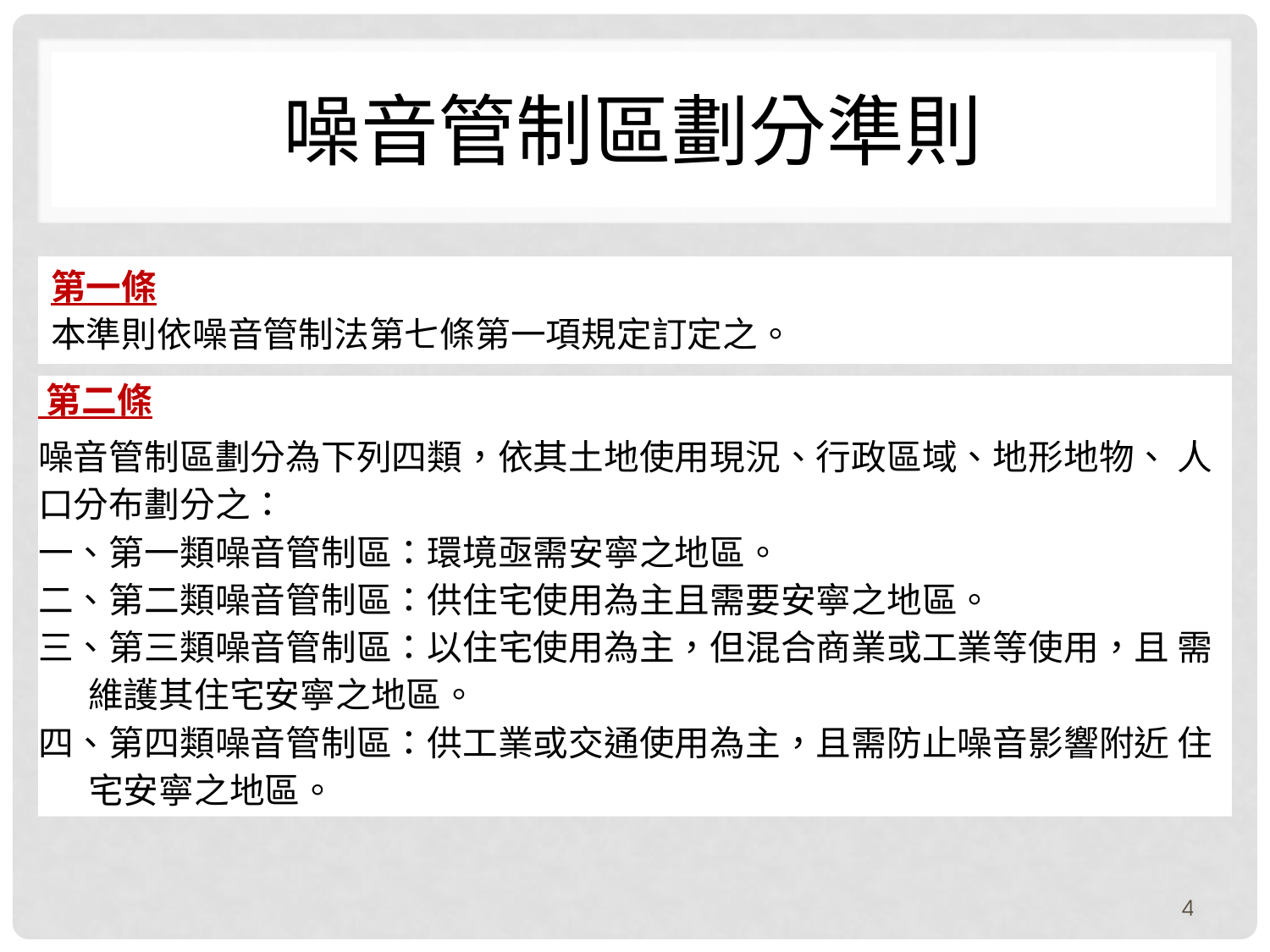

# 噪音管制區劃分準則
| 第一條 本準則依噪音管制法第七條第一項規定訂定之。 |
| --- |
 第二條
噪音管制區劃分為下列四類，依其土地使用現況、行政區域、地形地物、 人口分布劃分之：
一、第一類噪音管制區：環境亟需安寧之地區。
二、第二類噪音管制區：供住宅使用為主且需要安寧之地區。
三、第三類噪音管制區：以住宅使用為主，但混合商業或工業等使用，且 需維護其住宅安寧之地區。
四、第四類噪音管制區：供工業或交通使用為主，且需防止噪音影響附近 住宅安寧之地區。
4